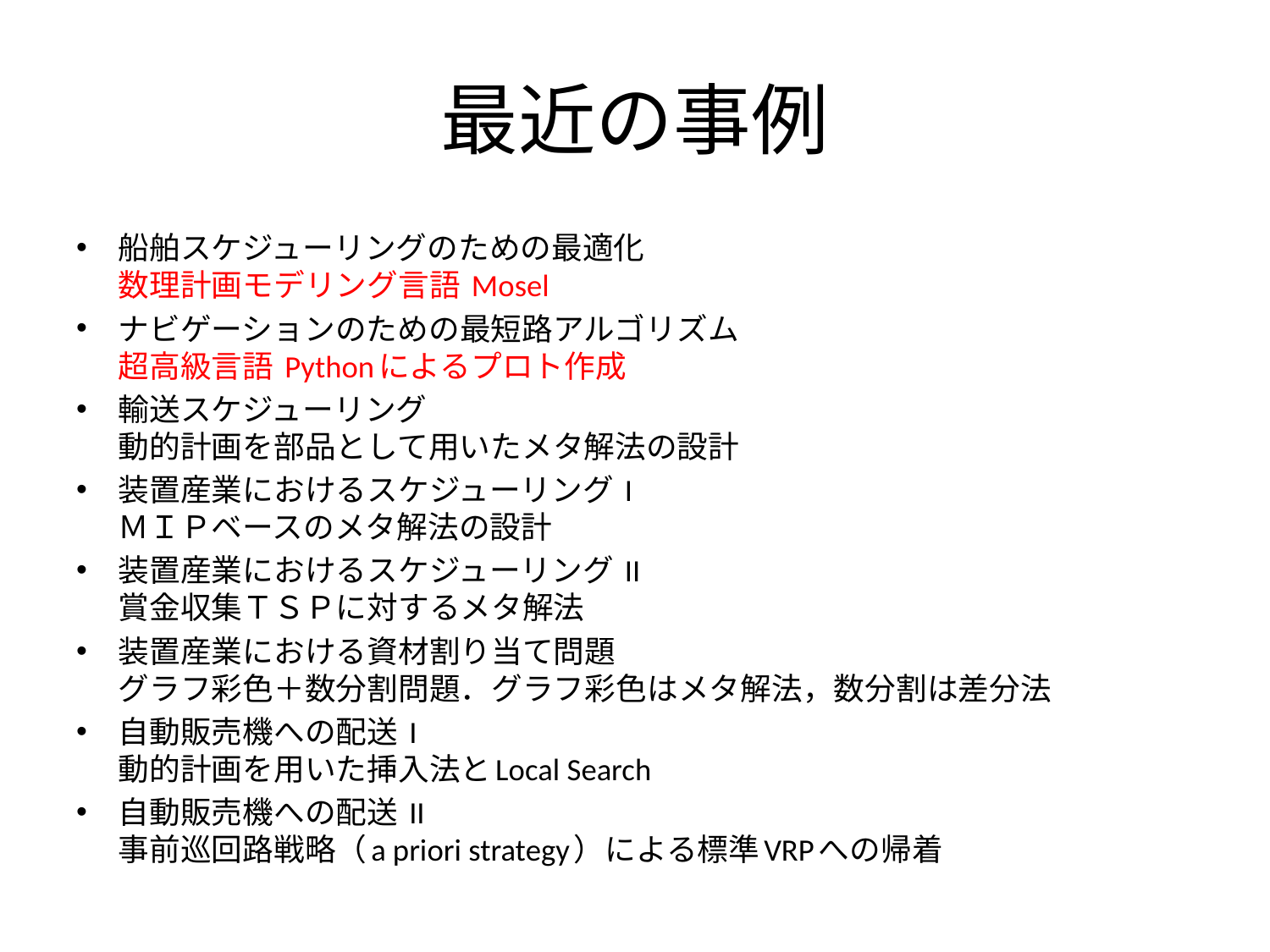

# 最近の事例
船舶スケジューリングのための最適化
数理計画モデリング言語 Mosel
ナビゲーションのための最短路アルゴリズム
超高級言語 Pythonによるプロト作成
輸送スケジューリング
動的計画を部品として用いたメタ解法の設計
装置産業におけるスケジューリング I
ＭＩＰベースのメタ解法の設計
装置産業におけるスケジューリング II
賞金収集ＴＳＰに対するメタ解法
装置産業における資材割り当て問題
グラフ彩色＋数分割問題．グラフ彩色はメタ解法，数分割は差分法
自動販売機への配送 I
動的計画を用いた挿入法とLocal Search
自動販売機への配送 II
事前巡回路戦略（a priori strategy）による標準VRPへの帰着